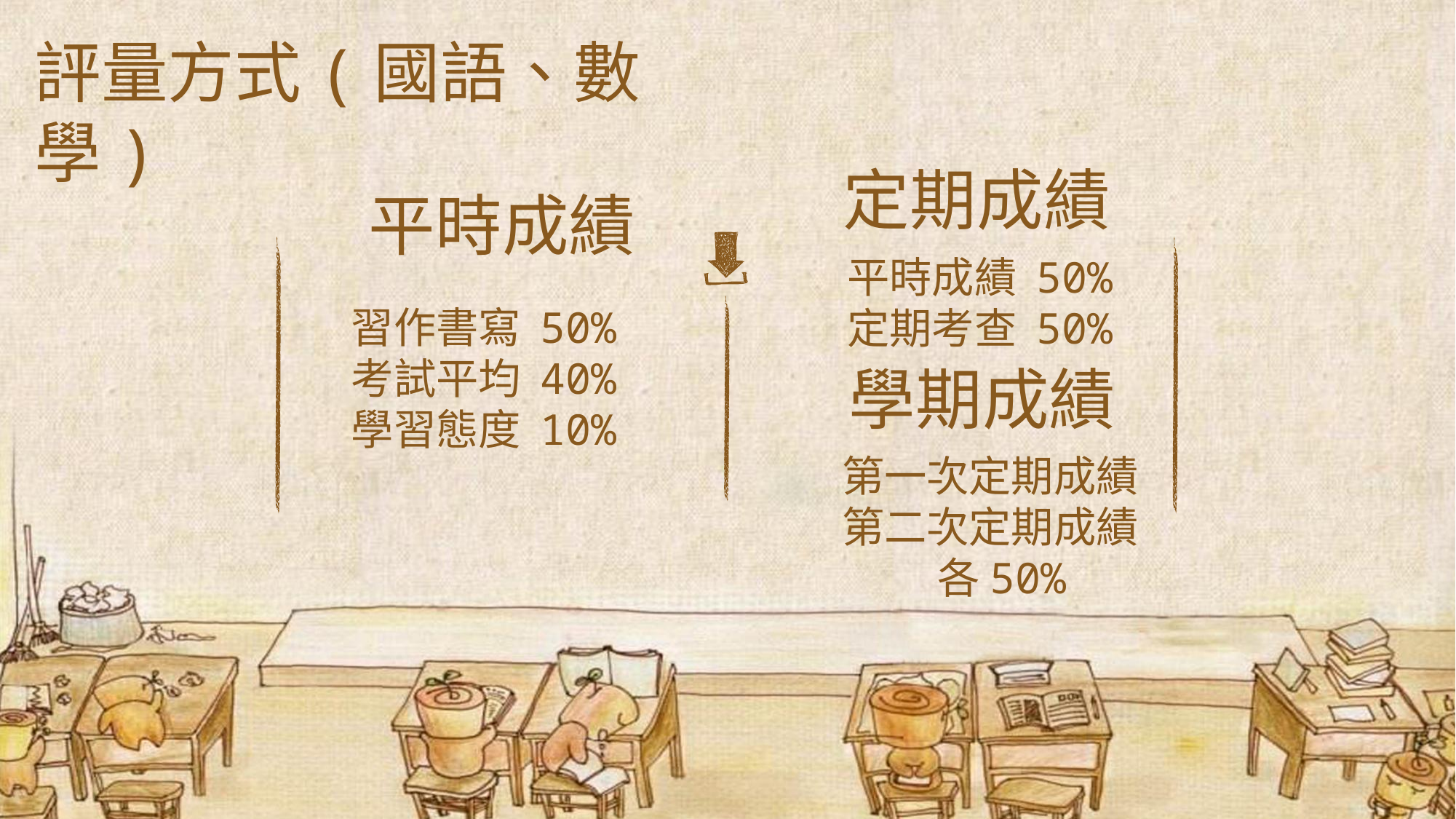

評量方式(國語、數學)
定期成績
平時成績

平時成績 50%
定期考查 50%
習作書寫 50%
考試平均 40%
學習態度 10%
學期成績

第一次定期成績
第二次定期成績
各50%